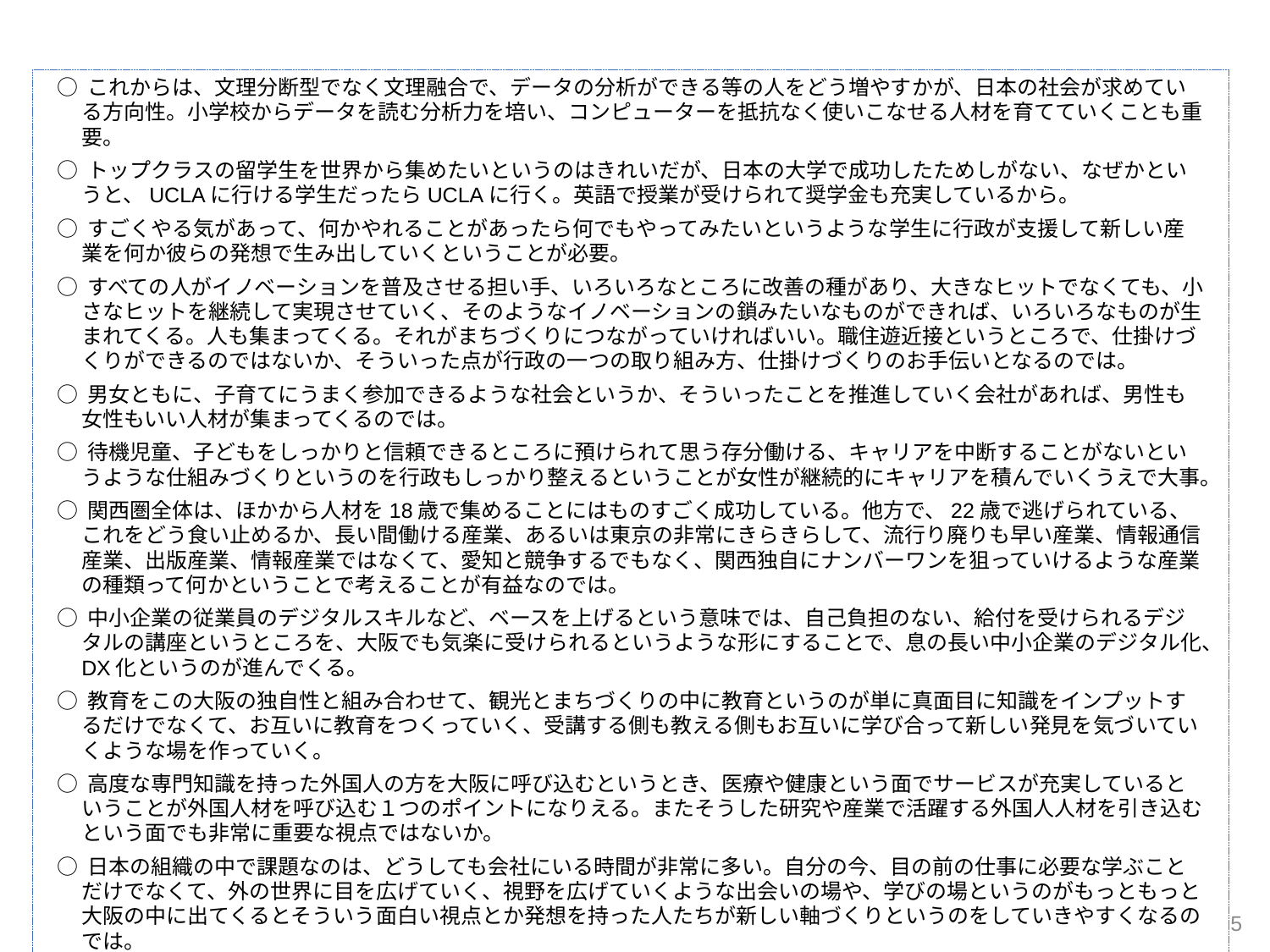

○ これからは、文理分断型でなく文理融合で、データの分析ができる等の人をどう増やすかが、日本の社会が求めている方向性。小学校からデータを読む分析力を培い、コンピューターを抵抗なく使いこなせる人材を育てていくことも重要。
○ トップクラスの留学生を世界から集めたいというのはきれいだが、日本の大学で成功したためしがない、なぜかというと、UCLAに行ける学生だったらUCLAに行く。英語で授業が受けられて奨学金も充実しているから。
○ すごくやる気があって、何かやれることがあったら何でもやってみたいというような学生に行政が支援して新しい産業を何か彼らの発想で生み出していくということが必要。
○ すべての人がイノベーションを普及させる担い手、いろいろなところに改善の種があり、大きなヒットでなくても、小さなヒットを継続して実現させていく、そのようなイノベーションの鎖みたいなものができれば、いろいろなものが生まれてくる。人も集まってくる。それがまちづくりにつながっていければいい。職住遊近接というところで、仕掛けづくりができるのではないか、そういった点が行政の一つの取り組み方、仕掛けづくりのお手伝いとなるのでは。
○ 男女ともに、子育てにうまく参加できるような社会というか、そういったことを推進していく会社があれば、男性も女性もいい人材が集まってくるのでは。
○ 待機児童、子どもをしっかりと信頼できるところに預けられて思う存分働ける、キャリアを中断することがないというような仕組みづくりというのを行政もしっかり整えるということが女性が継続的にキャリアを積んでいくうえで大事。
○ 関西圏全体は、ほかから人材を18歳で集めることにはものすごく成功している。他方で、22歳で逃げられている、これをどう食い止めるか、長い間働ける産業、あるいは東京の非常にきらきらして、流行り廃りも早い産業、情報通信産業、出版産業、情報産業ではなくて、愛知と競争するでもなく、関西独自にナンバーワンを狙っていけるような産業の種類って何かということで考えることが有益なのでは。
○ 中小企業の従業員のデジタルスキルなど、ベースを上げるという意味では、自己負担のない、給付を受けられるデジタルの講座というところを、大阪でも気楽に受けられるというような形にすることで、息の長い中小企業のデジタル化、DX化というのが進んでくる。
○ 教育をこの大阪の独自性と組み合わせて、観光とまちづくりの中に教育というのが単に真面目に知識をインプットするだけでなくて、お互いに教育をつくっていく、受講する側も教える側もお互いに学び合って新しい発見を気づいていくような場を作っていく。
○ 高度な専門知識を持った外国人の方を大阪に呼び込むというとき、医療や健康という面でサービスが充実しているということが外国人材を呼び込む１つのポイントになりえる。またそうした研究や産業で活躍する外国人人材を引き込むという面でも非常に重要な視点ではないか。
○ 日本の組織の中で課題なのは、どうしても会社にいる時間が非常に多い。自分の今、目の前の仕事に必要な学ぶことだけでなくて、外の世界に目を広げていく、視野を広げていくような出会いの場や、学びの場というのがもっともっと大阪の中に出てくるとそういう面白い視点とか発想を持った人たちが新しい軸づくりというのをしていきやすくなるのでは。
○ 外国人材というのも今後必要になってくるのかと思うが、それ以前に女性の力を活用するということをまず考えるほうが良い。
5